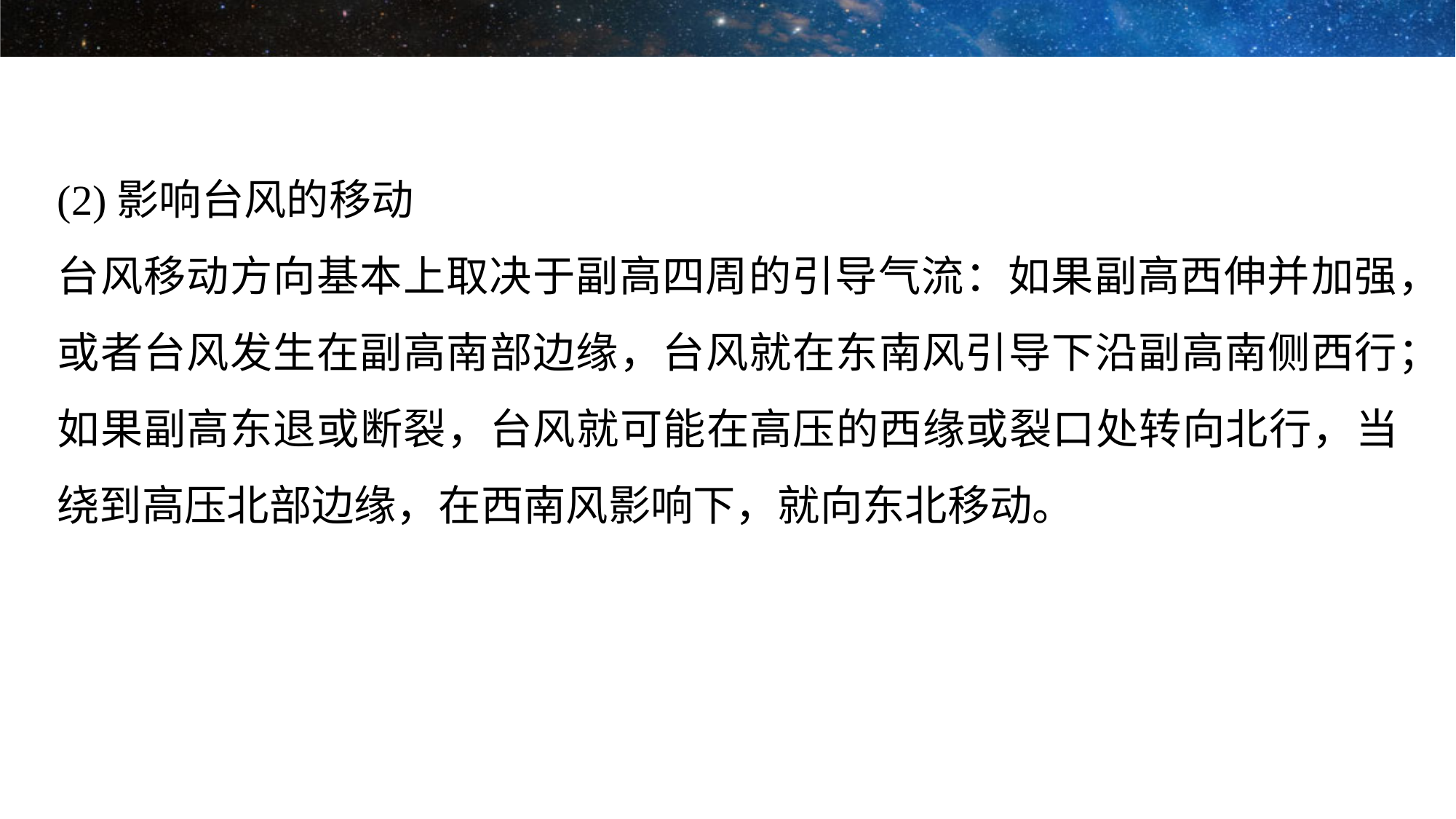

(2)影响台风的移动
台风移动方向基本上取决于副高四周的引导气流：如果副高西伸并加强，或者台风发生在副高南部边缘，台风就在东南风引导下沿副高南侧西行；如果副高东退或断裂，台风就可能在高压的西缘或裂口处转向北行，当绕到高压北部边缘，在西南风影响下，就向东北移动。